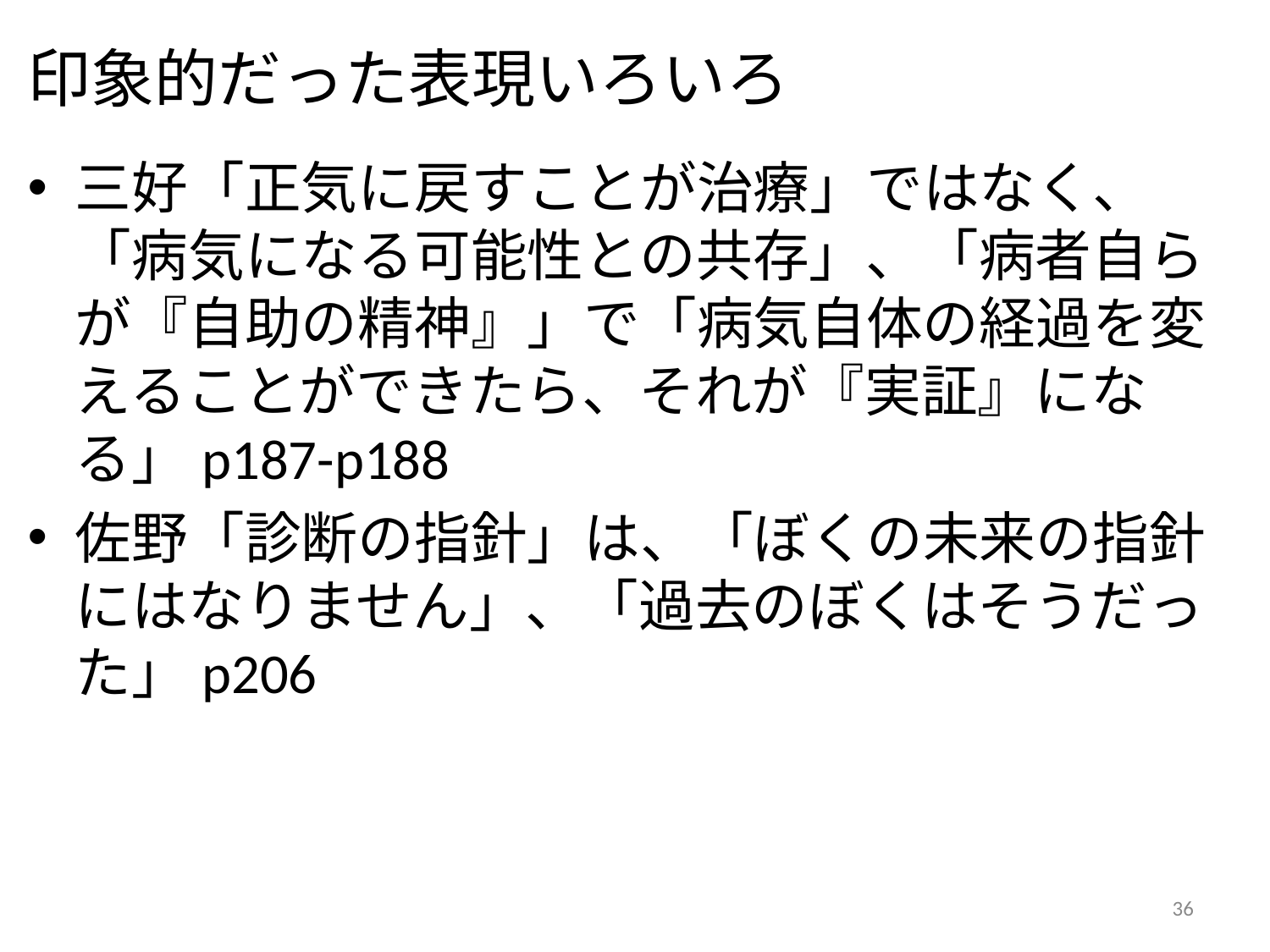

# 印象的だった表現いろいろ
三好「正気に戻すことが治療」ではなく、「病気になる可能性との共存」、「病者自らが『自助の精神』」で「病気自体の経過を変えることができたら、それが『実証』になる」p187-p188
佐野「診断の指針」は、「ぼくの未来の指針にはなりません」、「過去のぼくはそうだった」p206

36